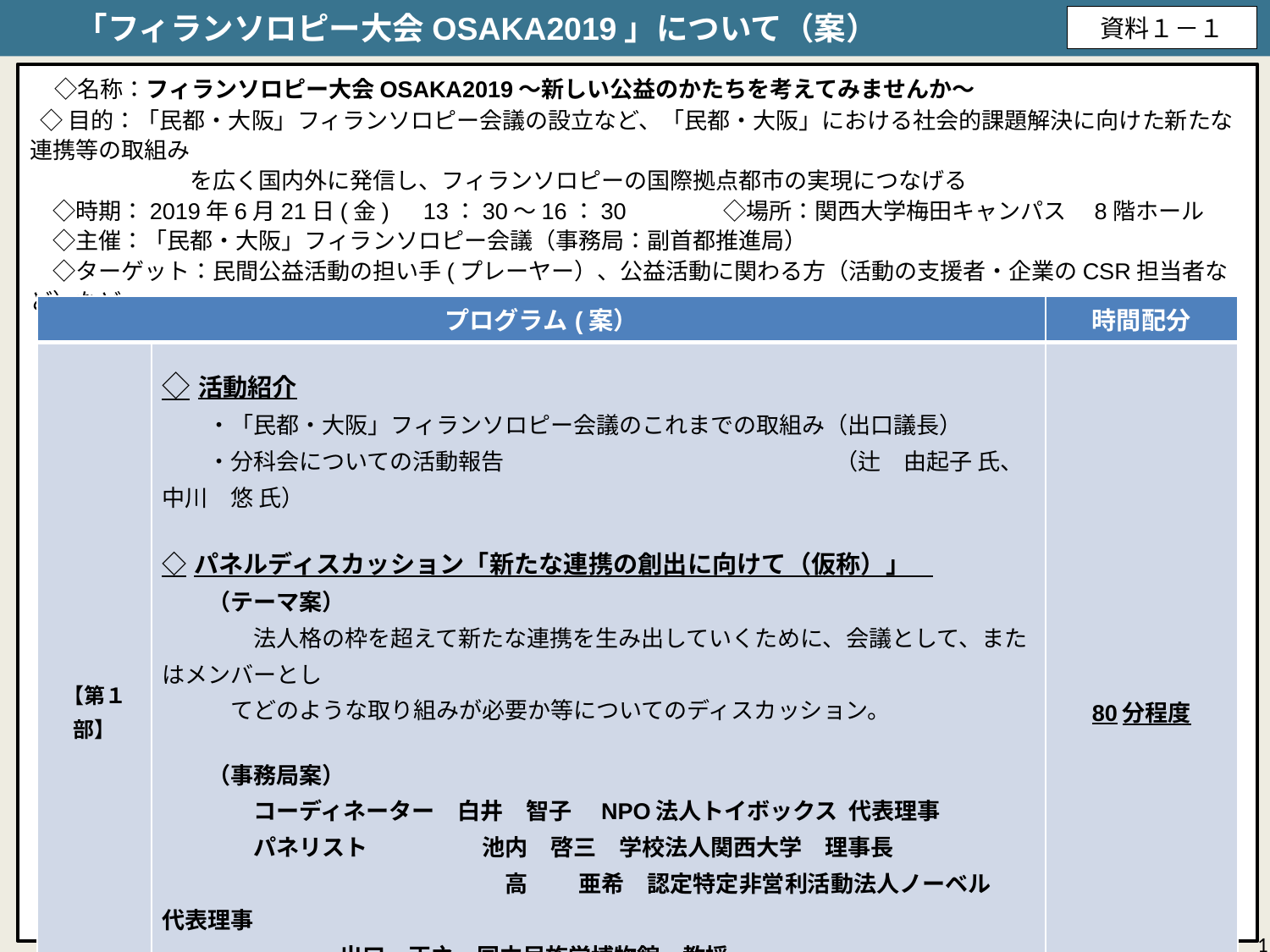

「フィランソロピー大会OSAKA2019」について（案）
資料１－１
　◇名称：フィランソロピー大会OSAKA2019～新しい公益のかたちを考えてみませんか～
  ◇目的：「民都・大阪」フィランソロピー会議の設立など、「民都・大阪」における社会的課題解決に向けた新たな連携等の取組み
　　　　　　　を広く国内外に発信し、フィランソロピーの国際拠点都市の実現につなげる
　◇時期：2019年6月21日(金)　13：30～16：30　　　　◇場所：関西大学梅田キャンパス　8階ホール
　◇主催：「民都・大阪」フィランソロピー会議（事務局：副首都推進局）
　◇ターゲット：民間公益活動の担い手(プレーヤー）、公益活動に関わる方（活動の支援者・企業のCSR担当者など）など
　◇プログラム（案）

| プログラム(案） |  | 時間配分 |
| --- | --- | --- |
| 【第１部】 | ◇活動紹介 　　・「民都・大阪」フィランソロピー会議のこれまでの取組み（出口議長） 　　・分科会についての活動報告　　　　　　　　　　　　　　 （辻　由起子 氏、中川　悠 氏） ◇パネルディスカッション「新たな連携の創出に向けて（仮称）」　　 　　（テーマ案） 　　　　法人格の枠を超えて新たな連携を生み出していくために、会議として、またはメンバーとし 　　　てどのような取り組みが必要か等についてのディスカッション。 　　（事務局案） 　　　　コーディネーター　白井　智子　NPO法人トイボックス 代表理事 　　　　パネリスト　　　　　池内　啓三　学校法人関西大学　理事長 　　　　　　　　　　　　　　　高　　 亜希　認定特定非営利活動法人ノーベル　代表理事　　　　　　　　　　　　　　　　 　 出口　正之　国立民族学博物館　教授 　　　　　　　　　　　　　　　藤田　　清 　公益財団法人藤田美術館　館長 | 80分程度 |
|  | 休憩　10分 | 休憩10分 |
1